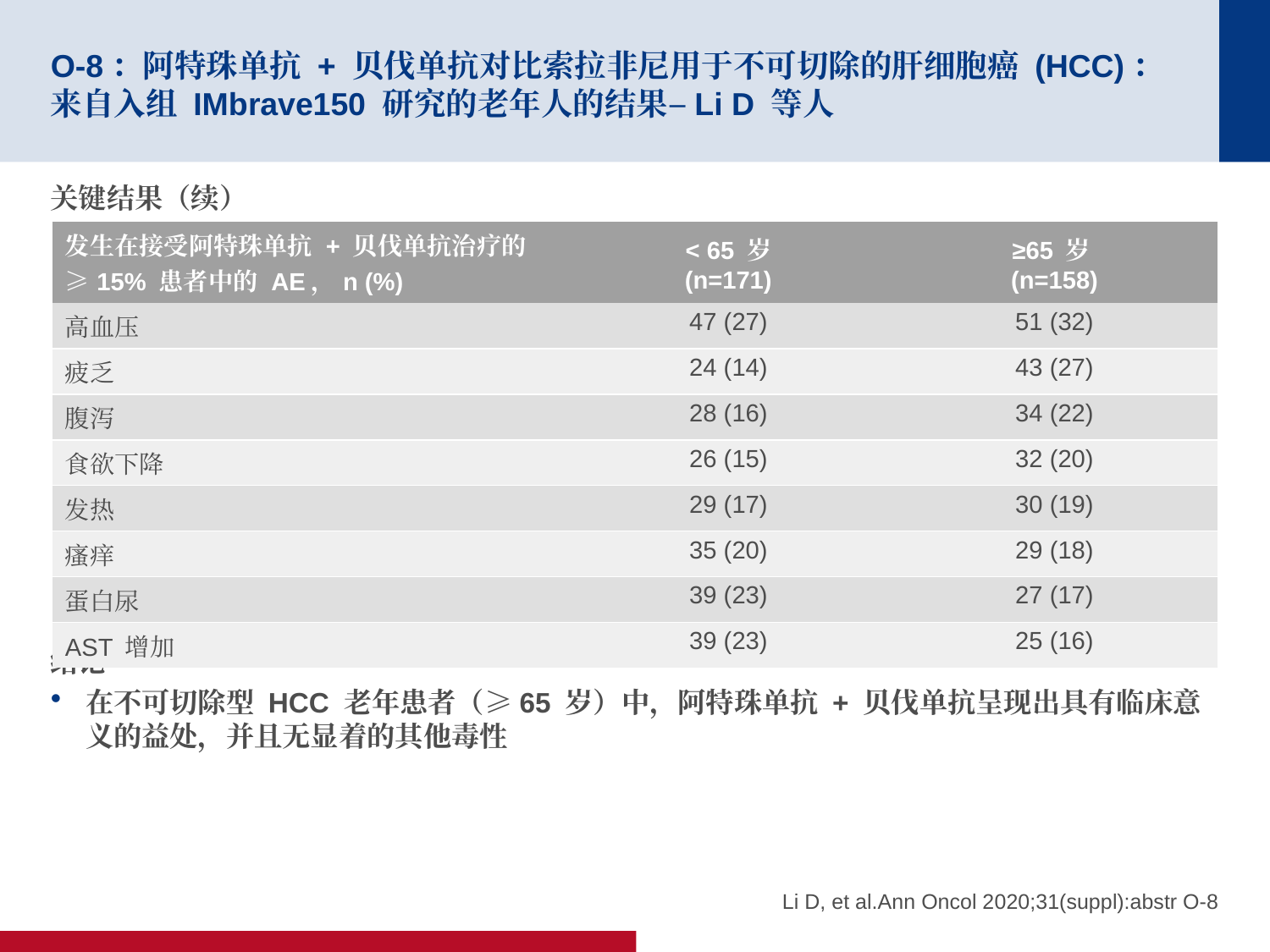

# O-8：阿特珠单抗 + 贝伐单抗对比索拉非尼用于不可切除的肝细胞癌 (HCC)：来自入组 IMbrave150 研究的老年人的结果–Li D 等人
关键结果（续）
结论
在不可切除型 HCC 老年患者（≥65 岁）中，阿特珠单抗 + 贝伐单抗呈现出具有临床意义的益处，并且无显着的其他毒性
| 发生在接受阿特珠单抗 + 贝伐单抗治疗的 ≥15% 患者中的 AE，n (%) | < 65 岁 (n=171) | ≥65 岁 (n=158) |
| --- | --- | --- |
| 高血压 | 47 (27) | 51 (32) |
| 疲乏 | 24 (14) | 43 (27) |
| 腹泻 | 28 (16) | 34 (22) |
| 食欲下降 | 26 (15) | 32 (20) |
| 发热 | 29 (17) | 30 (19) |
| 瘙痒 | 35 (20) | 29 (18) |
| 蛋白尿 | 39 (23) | 27 (17) |
| AST 增加 | 39 (23) | 25 (16) |
Li D, et al.Ann Oncol 2020;31(suppl):abstr O-8